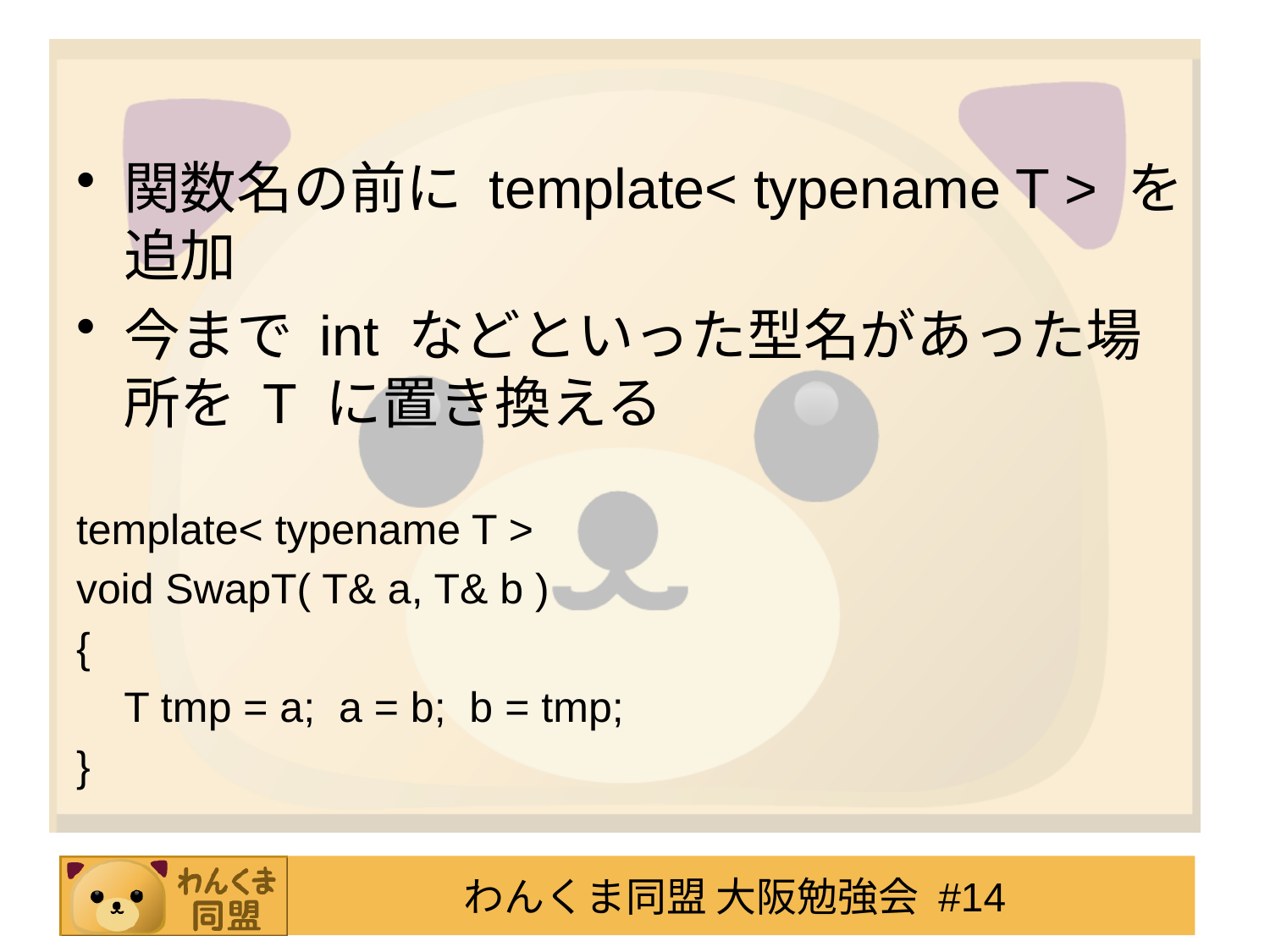

#
関数名の前に template< typename T > を追加
今まで int などといった型名があった場所を T に置き換える

template< typename T >
void SwapT( T& a, T& b )
{
	T tmp = a;  a = b;  b = tmp;
}